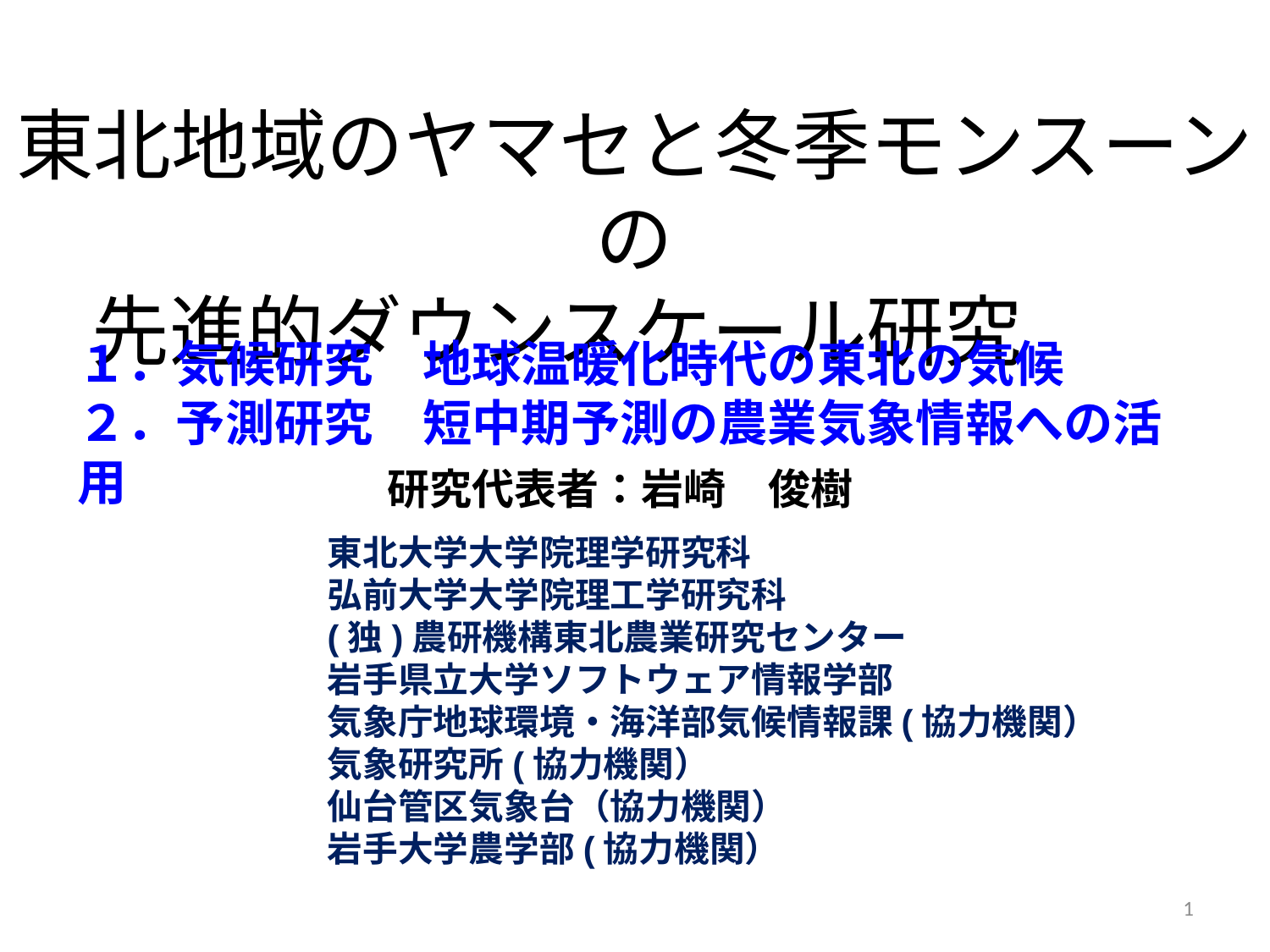

東北地域のヤマセと冬季モンスーンの
先進的ダウンスケール研究
１．気候研究　地球温暖化時代の東北の気候
２．予測研究　短中期予測の農業気象情報への活用
研究代表者：岩崎　俊樹
東北大学大学院理学研究科
弘前大学大学院理工学研究科
(独)農研機構東北農業研究センター
岩手県立大学ソフトウェア情報学部
気象庁地球環境・海洋部気候情報課(協力機関）
気象研究所(協力機関）
仙台管区気象台（協力機関）
岩手大学農学部(協力機関）

1